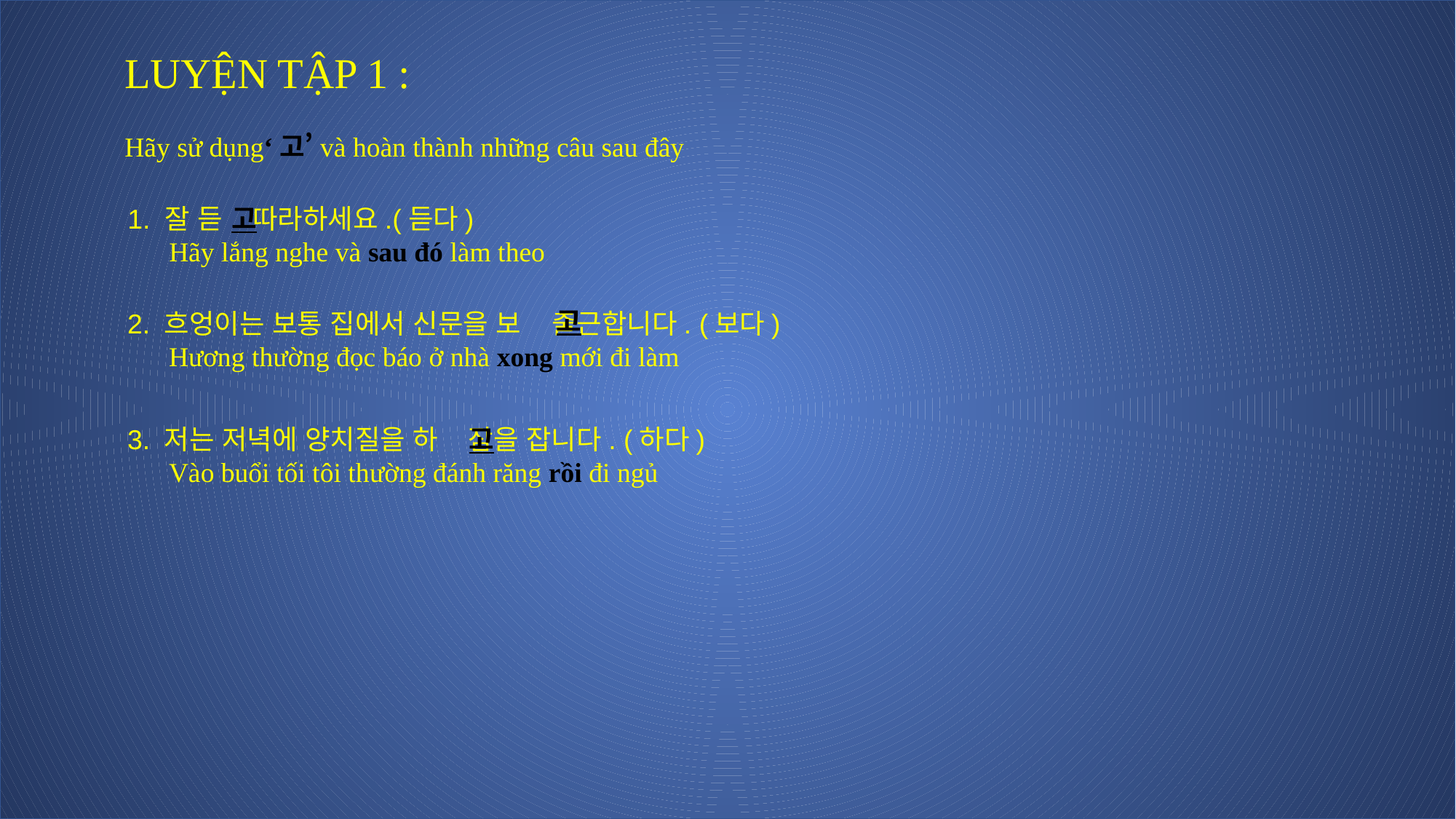

LUYỆN TẬP 1 :

Hãy sử dụng‘고’và hoàn thành những câu sau đây
고
1. 잘 듣    따라하세요.(듣다)
      Hãy lắng nghe và sau đó làm theo
고
2. 흐엉이는 보통 집에서 신문을 보    출근합니다. (보다)
      Hương thường đọc báo ở nhà xong mới đi làm
고
3. 저는 저녁에 양치질을 하    잠을 잡니다. (하다)
      Vào buổi tối tôi thường đánh răng rồi đi ngủ